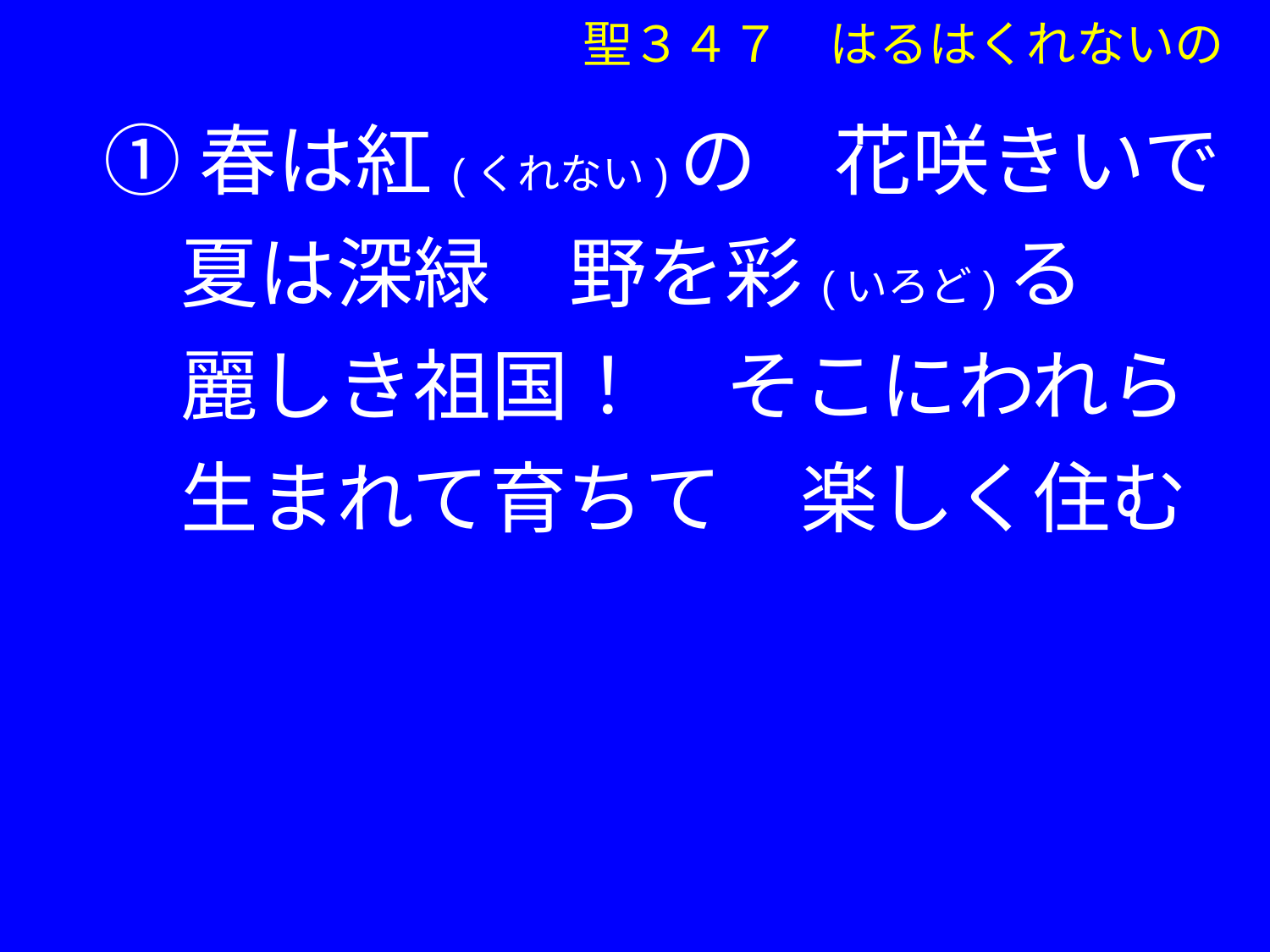

①春は紅(くれない)の　花咲きいで
　夏は深緑　野を彩(いろど)る
　麗しき祖国！　そこにわれら
　生まれて育ちて　楽しく住む
聖３４７　はるはくれないの